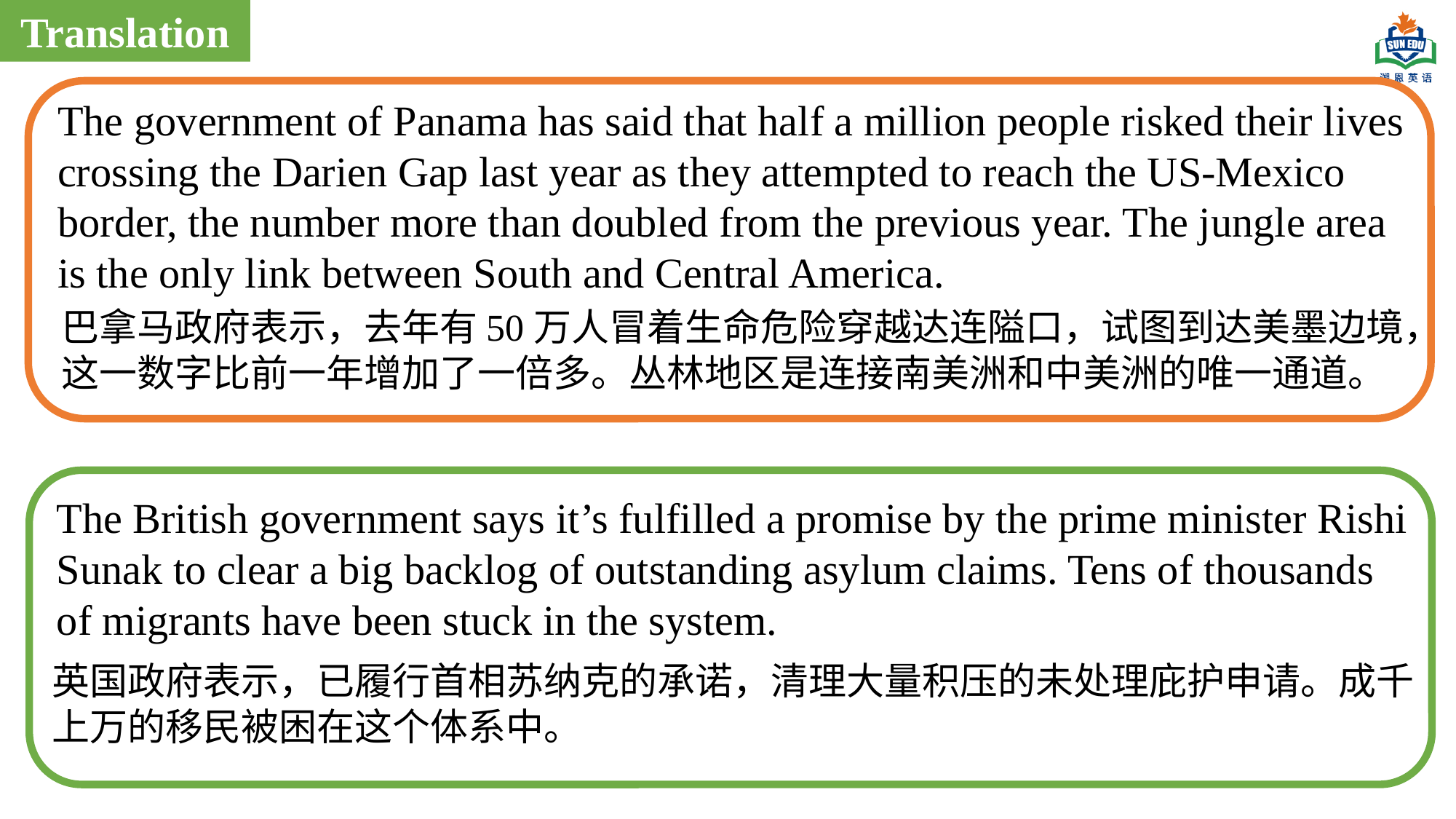

Translation

The government of Panama has said that half a million people risked their lives crossing the Darien Gap last year as they attempted to reach the US-Mexico border, the number more than doubled from the previous year. The jungle area is the only link between South and Central America.
巴拿马政府表示，去年有50万人冒着生命危险穿越达连隘口，试图到达美墨边境，这一数字比前一年增加了一倍多。丛林地区是连接南美洲和中美洲的唯一通道。

The British government says it’s fulfilled a promise by the prime minister Rishi Sunak to clear a big backlog of outstanding asylum claims. Tens of thousands of migrants have been stuck in the system.
英国政府表示，已履行首相苏纳克的承诺，清理大量积压的未处理庇护申请。成千上万的移民被困在这个体系中。